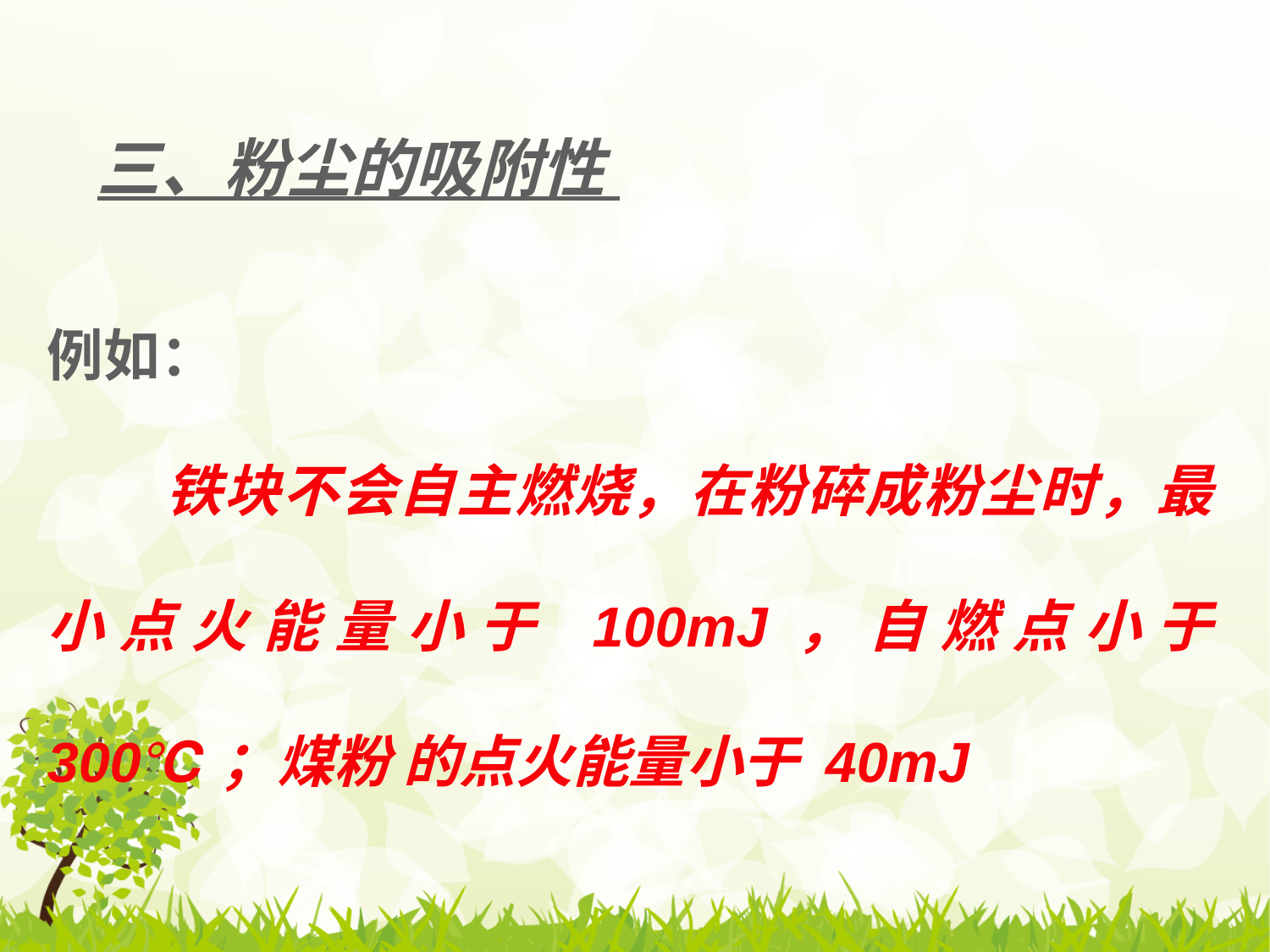

三、粉尘的吸附性
例如：
       铁块不会自主燃烧，在粉碎成粉尘时，最小点火能量小于 100mJ，自燃点小于 300℃；煤粉 的点火能量小于 40mJ